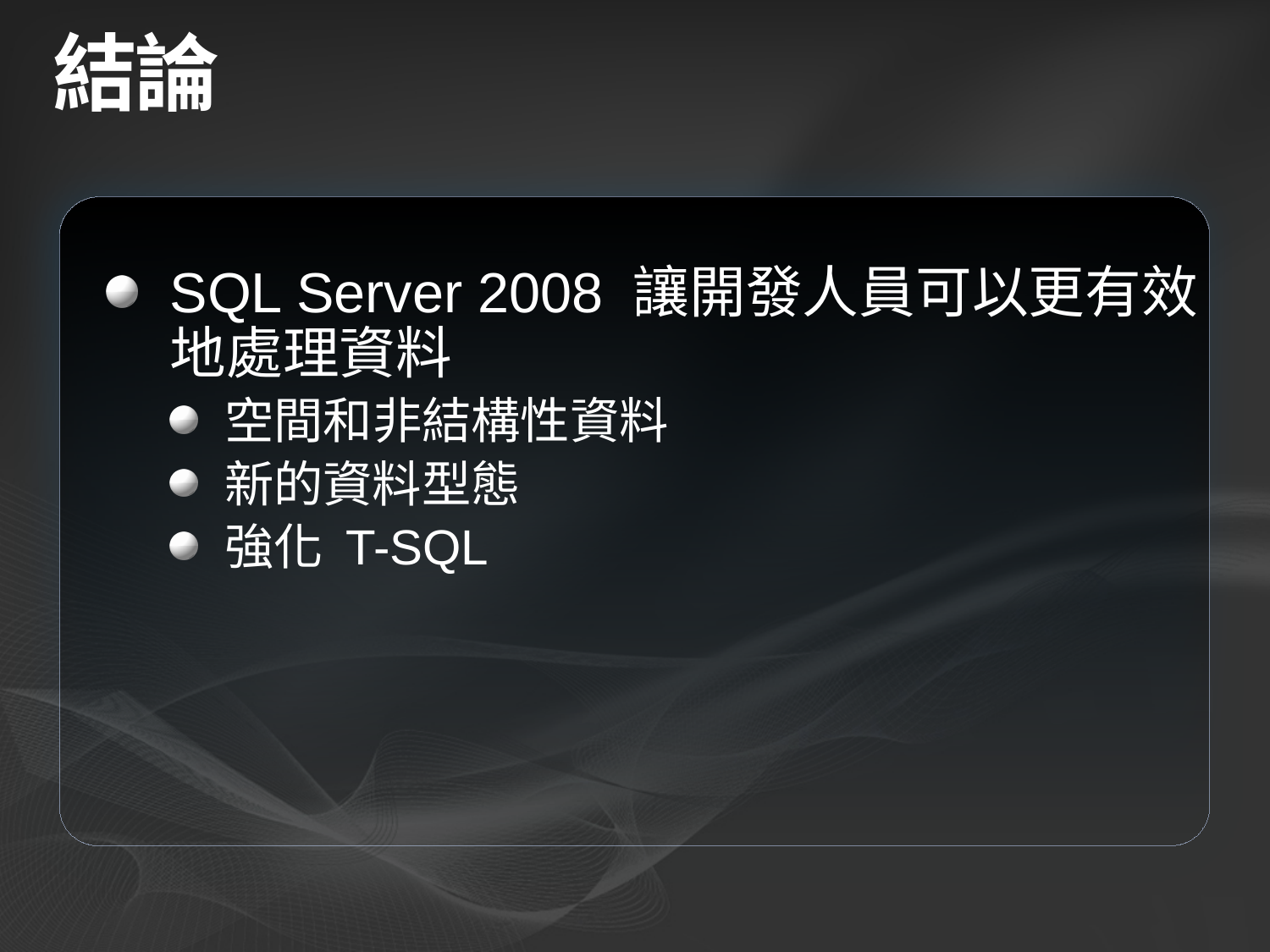

# 結論

SQL Server 2008 讓開發人員可以更有效地處理資料
空間和非結構性資料
新的資料型態
強化 T-SQL